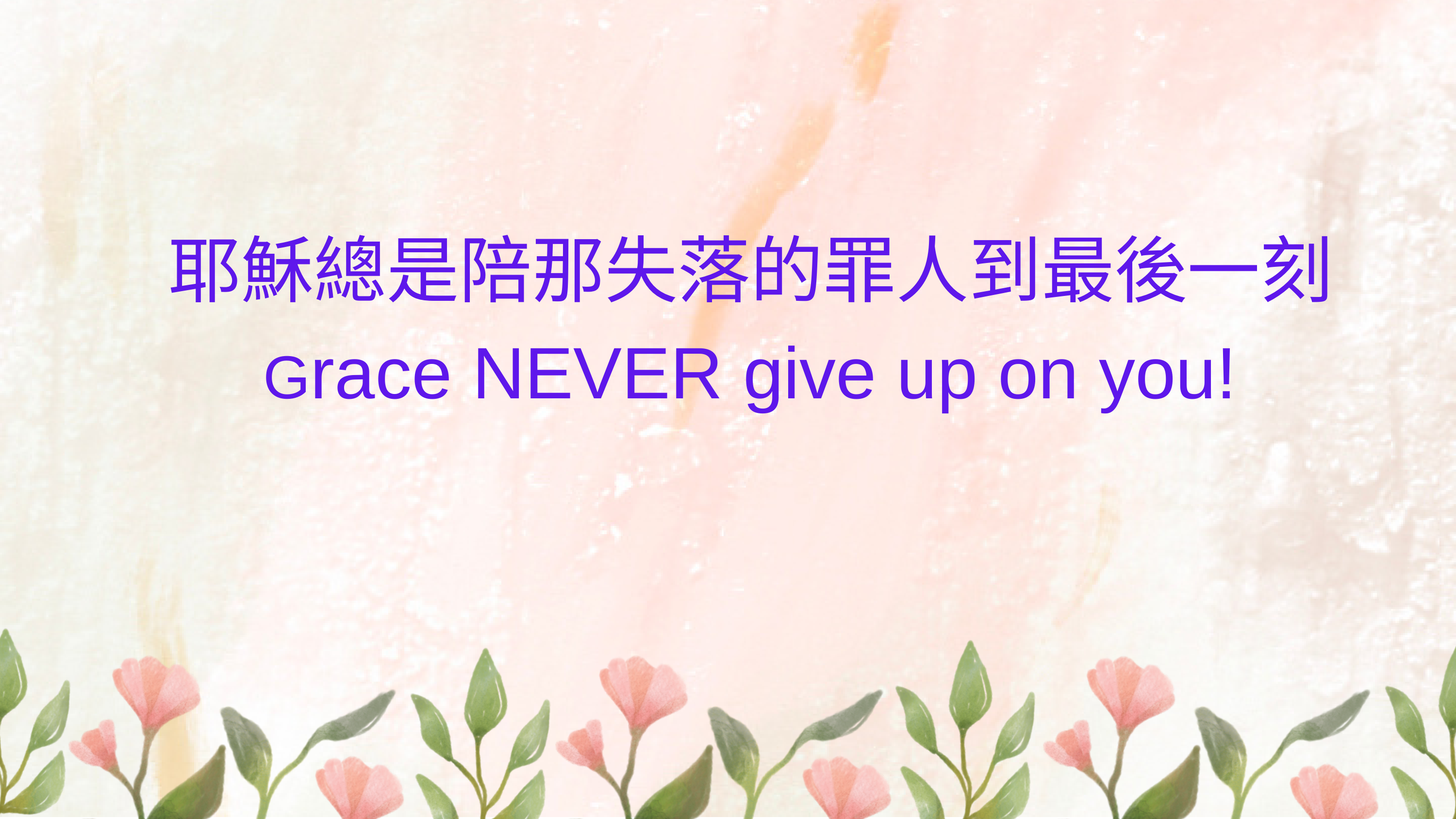

耶穌總是陪那失落的罪人到最後一刻
Grace NEVER give up on you!